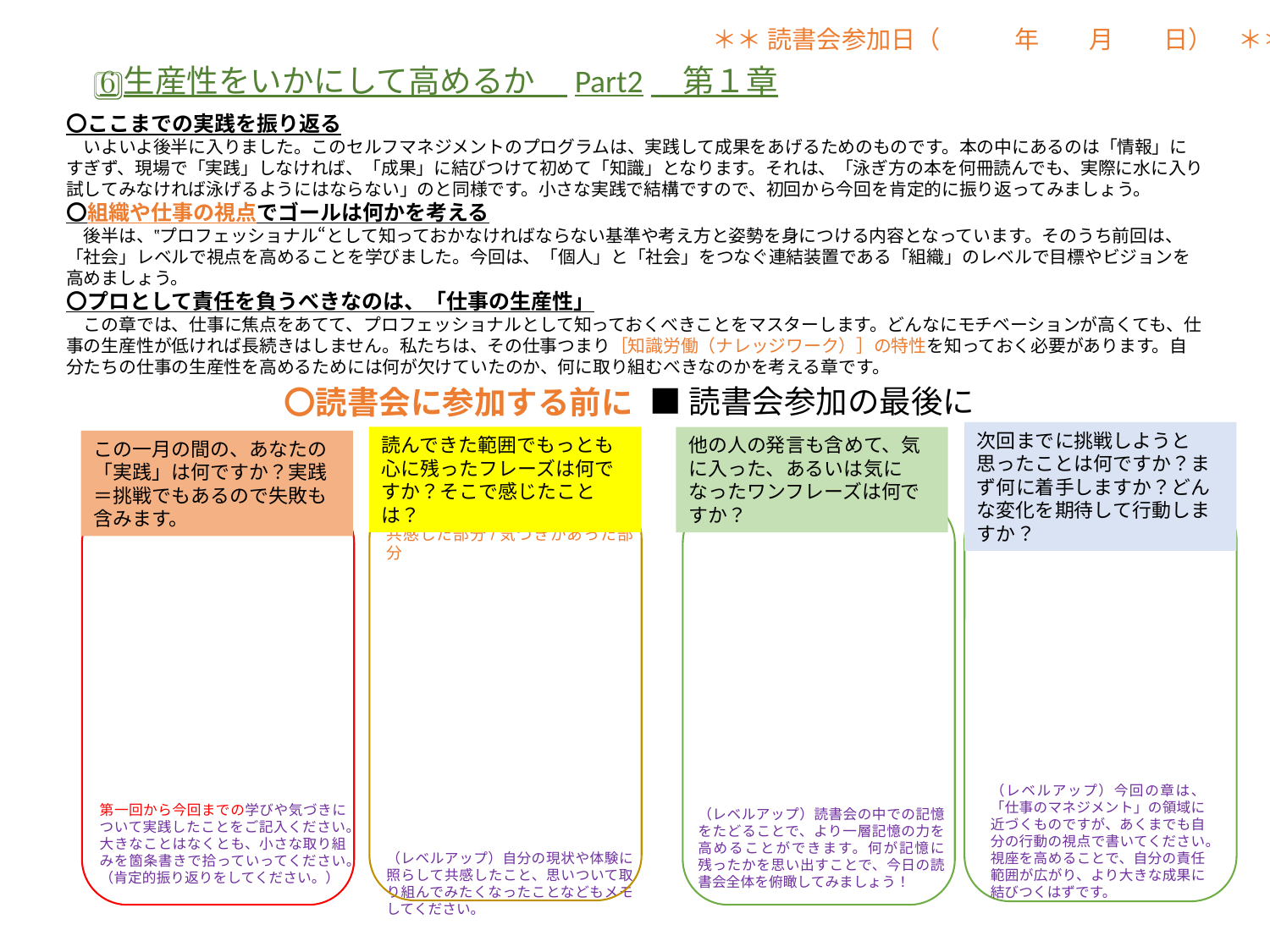

＊＊ 読書会参加日（　　　年　　月　　日）　＊＊
# 6⃣生産性をいかにして高めるか　Part2　第１章
〇ここまでの実践を振り返る
　いよいよ後半に入りました。このセルフマネジメントのプログラムは、実践して成果をあげるためのものです。本の中にあるのは「情報」にすぎず、現場で「実践」しなければ、「成果」に結びつけて初めて「知識」となります。それは、「泳ぎ方の本を何冊読んでも、実際に水に入り試してみなければ泳げるようにはならない」のと同様です。小さな実践で結構ですので、初回から今回を肯定的に振り返ってみましょう。
〇組織や仕事の視点でゴールは何かを考える
　後半は、‟プロフェッショナル“として知っておかなければならない基準や考え方と姿勢を身につける内容となっています。そのうち前回は、「社会」レベルで視点を高めることを学びました。今回は、「個人」と「社会」をつなぐ連結装置である「組織」のレベルで目標やビジョンを高めましょう。
〇プロとして責任を負うべきなのは、「仕事の生産性」
　この章では、仕事に焦点をあてて、プロフェッショナルとして知っておくべきことをマスターします。どんなにモチベーションが高くても、仕事の生産性が低ければ長続きはしません。私たちは、その仕事つまり［知識労働（ナレッジワーク）］の特性を知っておく必要があります。自分たちの仕事の生産性を高めるためには何が欠けていたのか、何に取り組むべきなのかを考える章です。

■読書会参加の最後に
〇読書会に参加する前に
次回までに挑戦しようと思ったことは何ですか？まず何に着手しますか？どんな変化を期待して行動しますか？
読んできた範囲でもっとも心に残ったフレーズは何ですか？そこで感じたことは？
他の人の発言も含めて、気に入った、あるいは気になったワンフレーズは何ですか？
この一月の間の、あなたの「実践」は何ですか？実践＝挑戦でもあるので失敗も含みます。

共感した部分/気づきがあった部分

（レベルアップ）自分の現状や体験に照らして共感したこと、思いついて取り組んでみたくなったことなどもメモしてください。

（レベルアップ）今回の章は、「仕事のマネジメント」の領域に近づくものですが、あくまでも自分の行動の視点で書いてください。視座を高めることで、自分の責任範囲が広がり、より大きな成果に結びつくはずです。

（レベルアップ）読書会の中での記憶をたどることで、より一層記憶の力を高めることができます。何が記憶に残ったかを思い出すことで、今日の読書会全体を俯瞰してみましょう！

第一回から今回までの学びや気づきについて実践したことをご記入ください。大きなことはなくとも、小さな取り組みを箇条書きで拾っていってください。
（肯定的振り返りをしてください。）